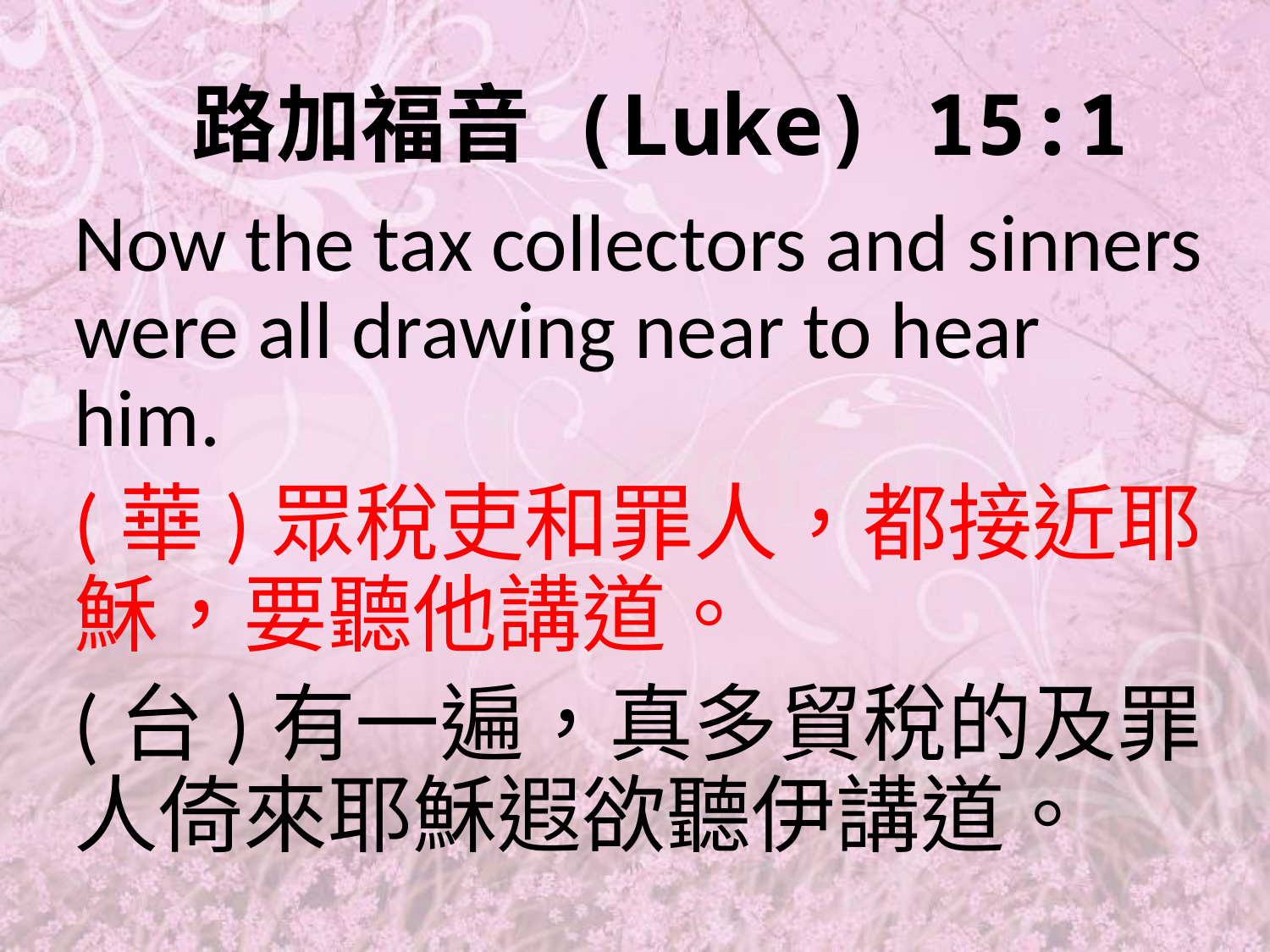

# 路加福音 (Luke) 15:1
Now the tax collectors and sinners were all drawing near to hear him.
(華)眾稅吏和罪人，都接近耶穌，要聽他講道。
(台)有一遍，真多貿稅的及罪人倚來耶穌遐欲聽伊講道。